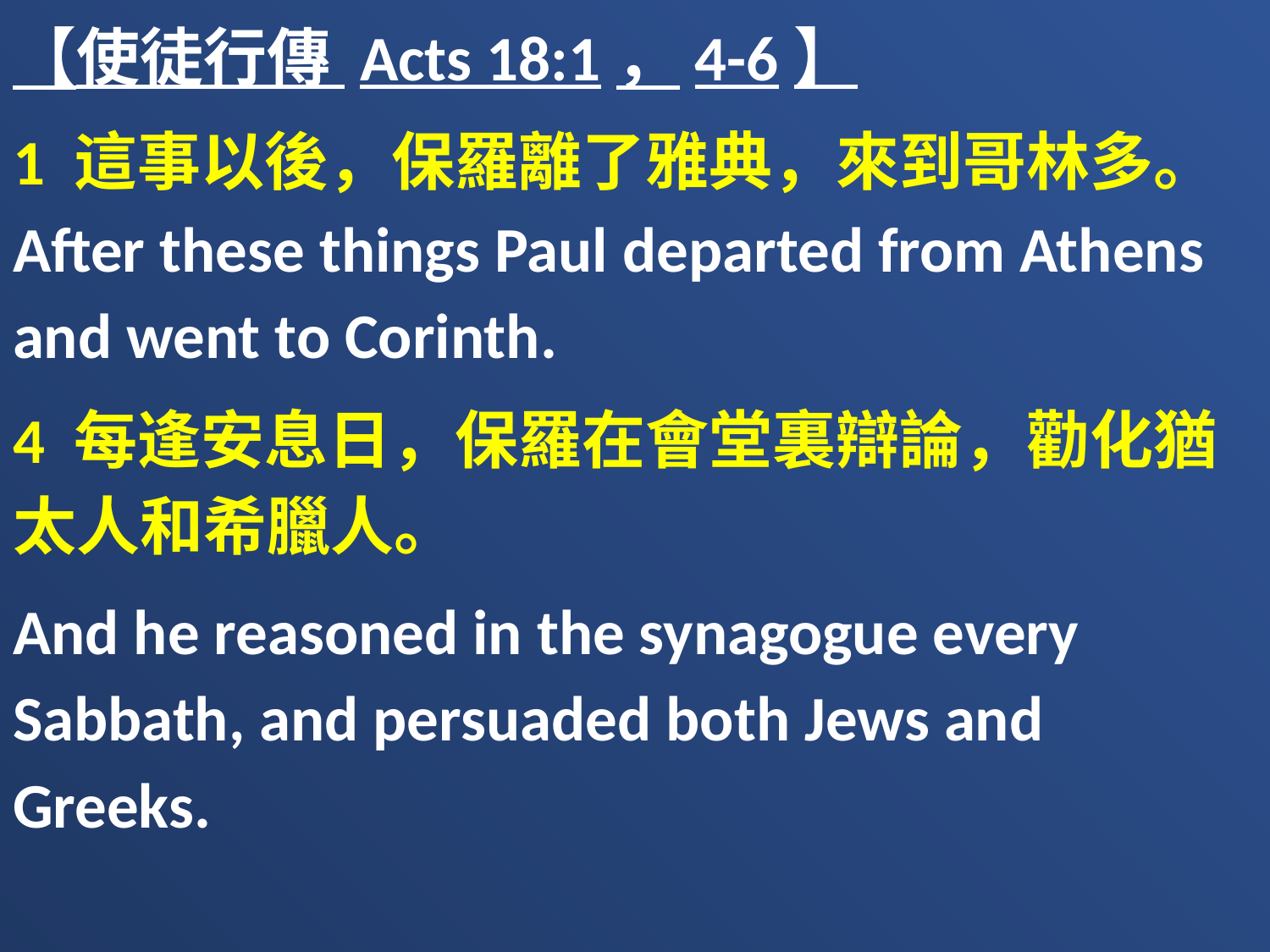

【使徒行傳 Acts 18:1，4-6】
1 這事以後，保羅離了雅典，來到哥林多。After these things Paul departed from Athens and went to Corinth.
4 每逢安息日，保羅在會堂裏辯論，勸化猶太人和希臘人。
And he reasoned in the synagogue every Sabbath, and persuaded both Jews and Greeks.